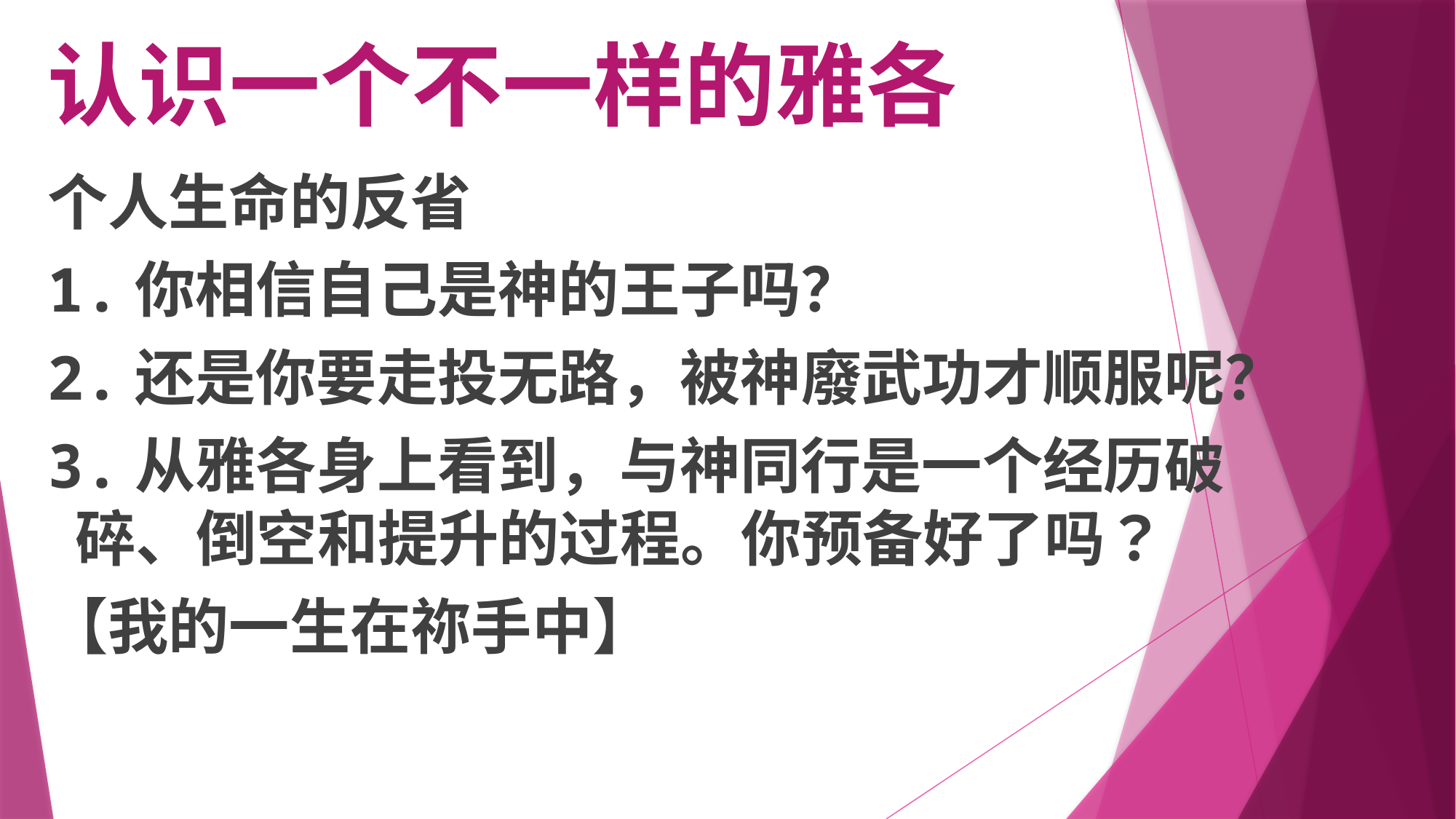

# 认识一个不一样的雅各
个人生命的反省
1.你相信自己是神的王子吗？
2.还是你要走投无路，被神廢武功才顺服呢？
3.从雅各身上看到，与神同行是一个经历破
  碎、倒空和提升的过程。你预备好了吗？
【我的一生在祢手中】